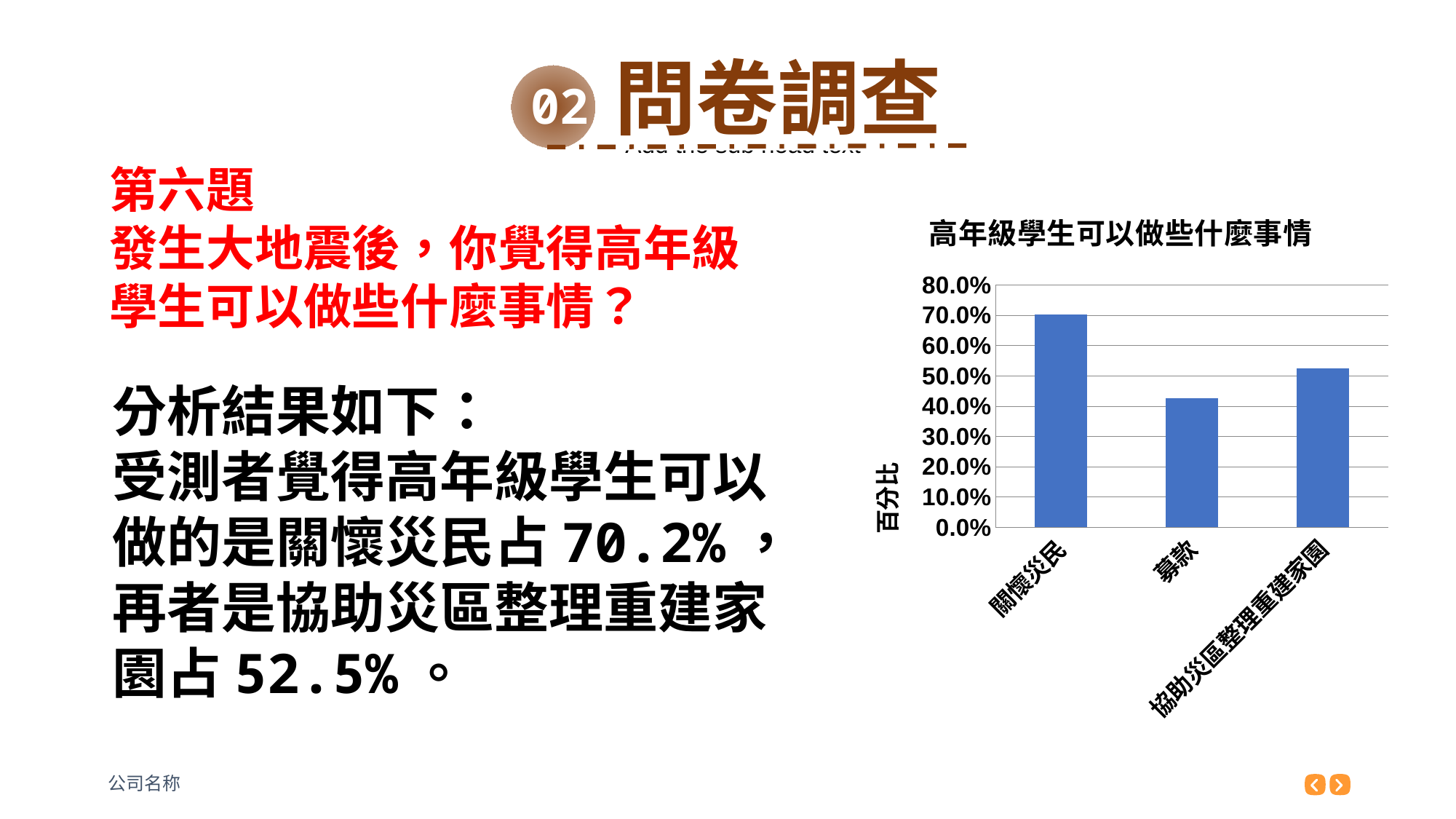

問卷調查
第六題
發生大地震後，你覺得高年級學生可以做些什麼事情？

### Chart: 高年級學生可以做些什麼事情

| Category |  |
|---|---|
| 關懷災民 | 0.7021276595744682 |
| 募款 | 0.425531914893617 |
| 協助災區整理重建家園 | 0.524822695035461 |
分析結果如下：
受測者覺得高年級學生可以做的是關懷災民占70.2%，再者是協助災區整理重建家園占52.5%。